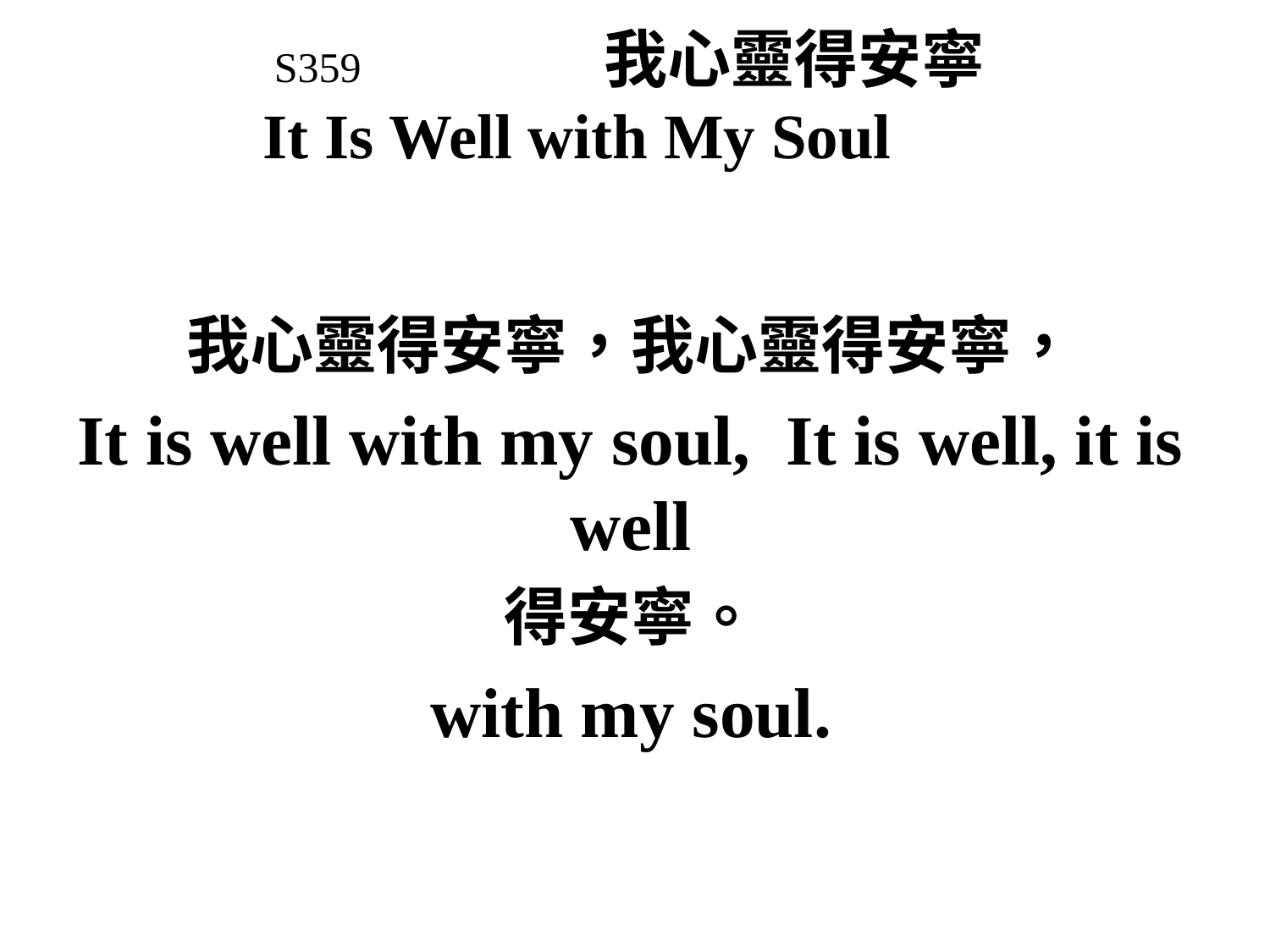

# S359                      我心靈得安寧 It Is Well with My Soul

我心靈得安寧，我心靈得安寧，
It is well with my soul,  It is well, it is well
得安寧。
with my soul.